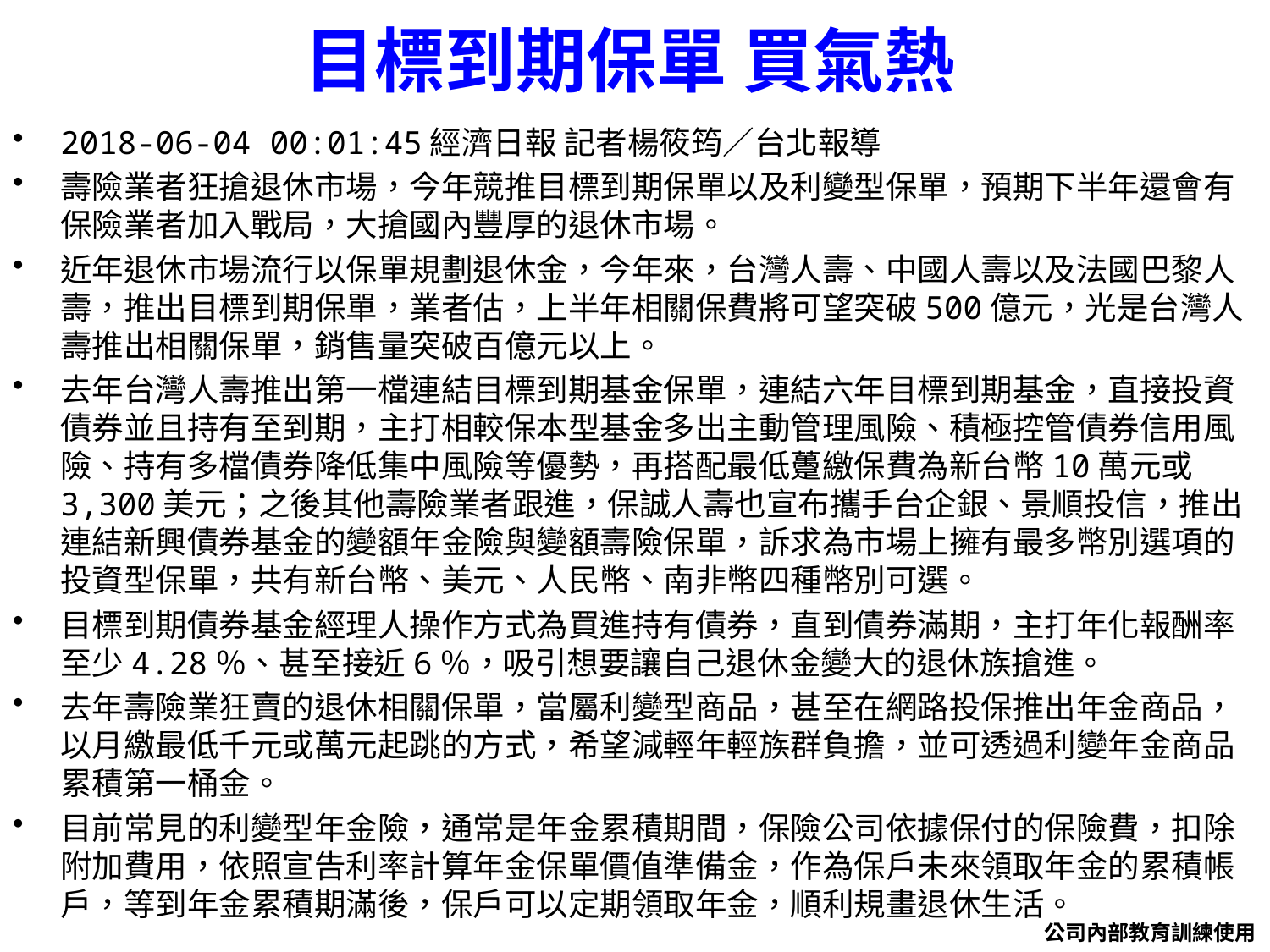

# 目標到期保單 買氣熱
2018-06-04 00:01:45經濟日報 記者楊筱筠／台北報導
壽險業者狂搶退休市場，今年競推目標到期保單以及利變型保單，預期下半年還會有保險業者加入戰局，大搶國內豐厚的退休市場。
近年退休市場流行以保單規劃退休金，今年來，台灣人壽、中國人壽以及法國巴黎人壽，推出目標到期保單，業者估，上半年相關保費將可望突破500億元，光是台灣人壽推出相關保單，銷售量突破百億元以上。
去年台灣人壽推出第一檔連結目標到期基金保單，連結六年目標到期基金，直接投資債券並且持有至到期，主打相較保本型基金多出主動管理風險、積極控管債券信用風險、持有多檔債券降低集中風險等優勢，再搭配最低躉繳保費為新台幣10萬元或3,300美元；之後其他壽險業者跟進，保誠人壽也宣布攜手台企銀、景順投信，推出連結新興債券基金的變額年金險與變額壽險保單，訴求為市場上擁有最多幣別選項的投資型保單，共有新台幣、美元、人民幣、南非幣四種幣別可選。
目標到期債券基金經理人操作方式為買進持有債券，直到債券滿期，主打年化報酬率至少4.28％、甚至接近6％，吸引想要讓自己退休金變大的退休族搶進。
去年壽險業狂賣的退休相關保單，當屬利變型商品，甚至在網路投保推出年金商品，以月繳最低千元或萬元起跳的方式，希望減輕年輕族群負擔，並可透過利變年金商品累積第一桶金。
目前常見的利變型年金險，通常是年金累積期間，保險公司依據保付的保險費，扣除附加費用，依照宣告利率計算年金保單價值準備金，作為保戶未來領取年金的累積帳戶，等到年金累積期滿後，保戶可以定期領取年金，順利規畫退休生活。

公司內部教育訓練使用